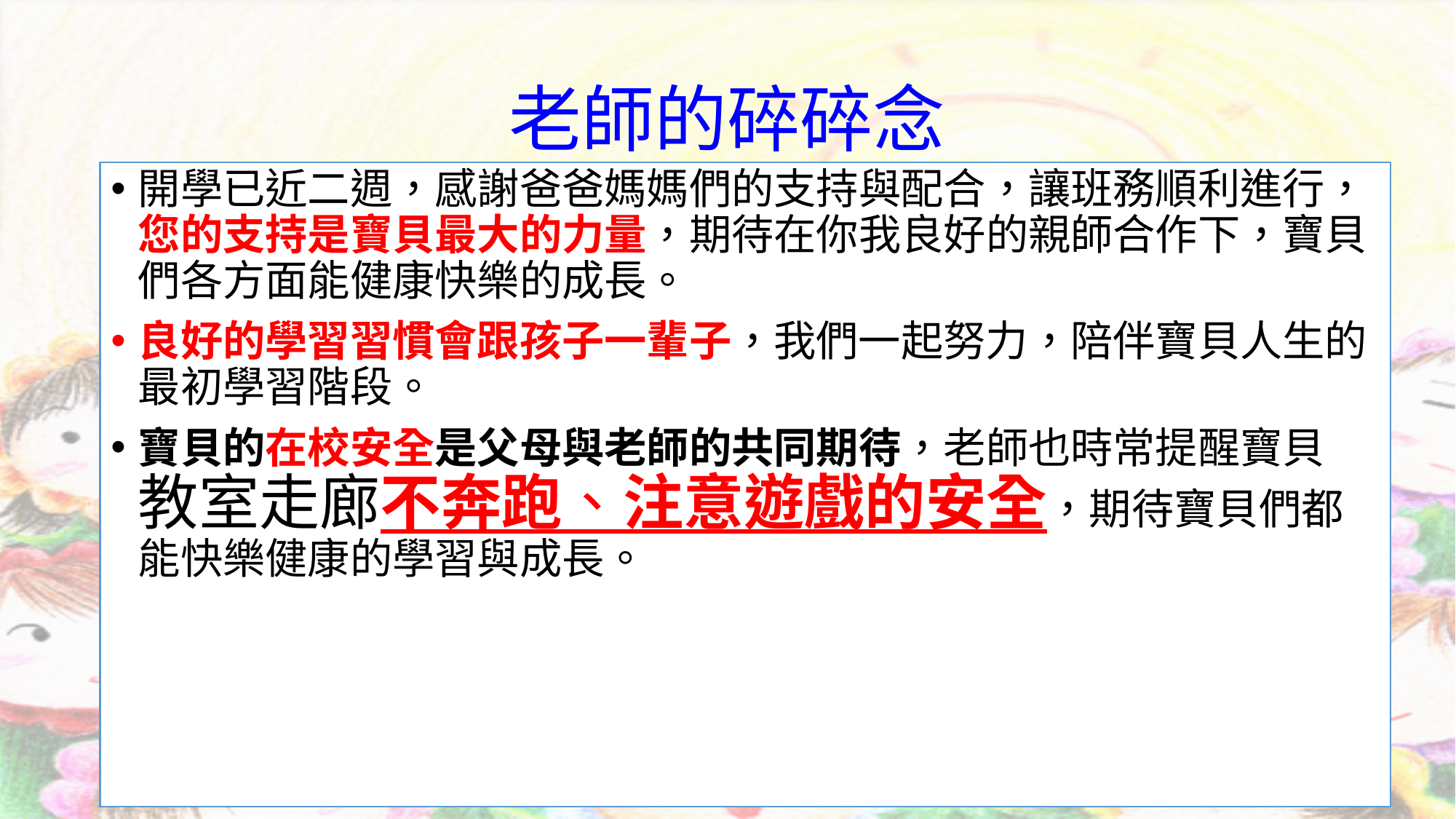

# 老師的碎碎念
開學已近二週，感謝爸爸媽媽們的支持與配合，讓班務順利進行，您的支持是寶貝最大的力量，期待在你我良好的親師合作下，寶貝們各方面能健康快樂的成長。
良好的學習習慣會跟孩子一輩子，我們一起努力，陪伴寶貝人生的最初學習階段。
寶貝的在校安全是父母與老師的共同期待，老師也時常提醒寶貝教室走廊不奔跑、注意遊戲的安全，期待寶貝們都能快樂健康的學習與成長。